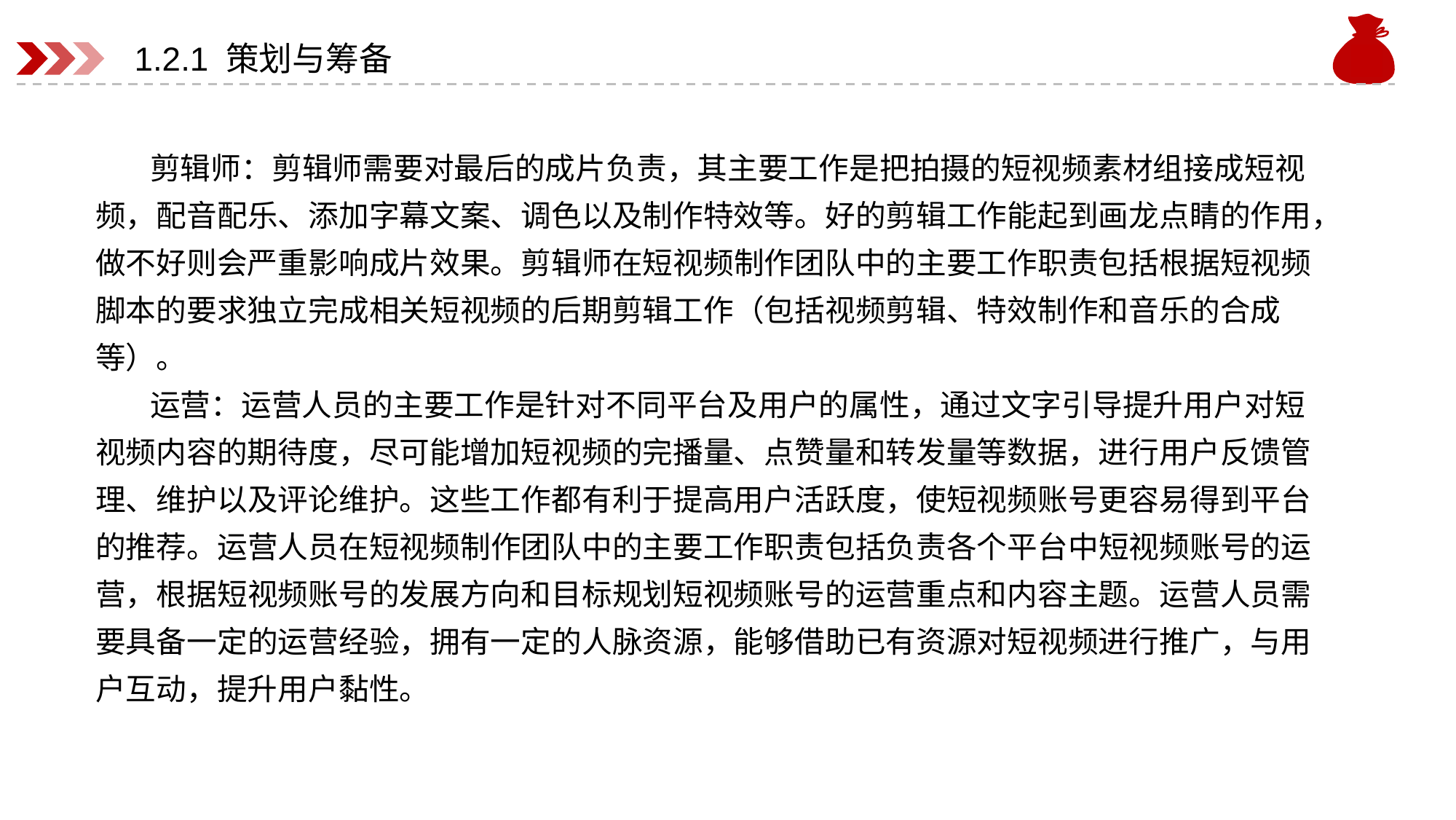

# 1.2.1 策划与筹备
16
剪辑师：剪辑师需要对最后的成片负责，其主要工作是把拍摄的短视频素材组接成短视频，配音配乐、添加字幕文案、调色以及制作特效等。好的剪辑工作能起到画龙点睛的作用，做不好则会严重影响成片效果。剪辑师在短视频制作团队中的主要工作职责包括根据短视频脚本的要求独立完成相关短视频的后期剪辑工作（包括视频剪辑、特效制作和音乐的合成等）。
运营：运营人员的主要工作是针对不同平台及用户的属性，通过文字引导提升用户对短视频内容的期待度，尽可能增加短视频的完播量、点赞量和转发量等数据，进行用户反馈管理、维护以及评论维护。这些工作都有利于提高用户活跃度，使短视频账号更容易得到平台的推荐。运营人员在短视频制作团队中的主要工作职责包括负责各个平台中短视频账号的运营，根据短视频账号的发展方向和目标规划短视频账号的运营重点和内容主题。运营人员需要具备一定的运营经验，拥有一定的人脉资源，能够借助已有资源对短视频进行推广，与用户互动，提升用户黏性。